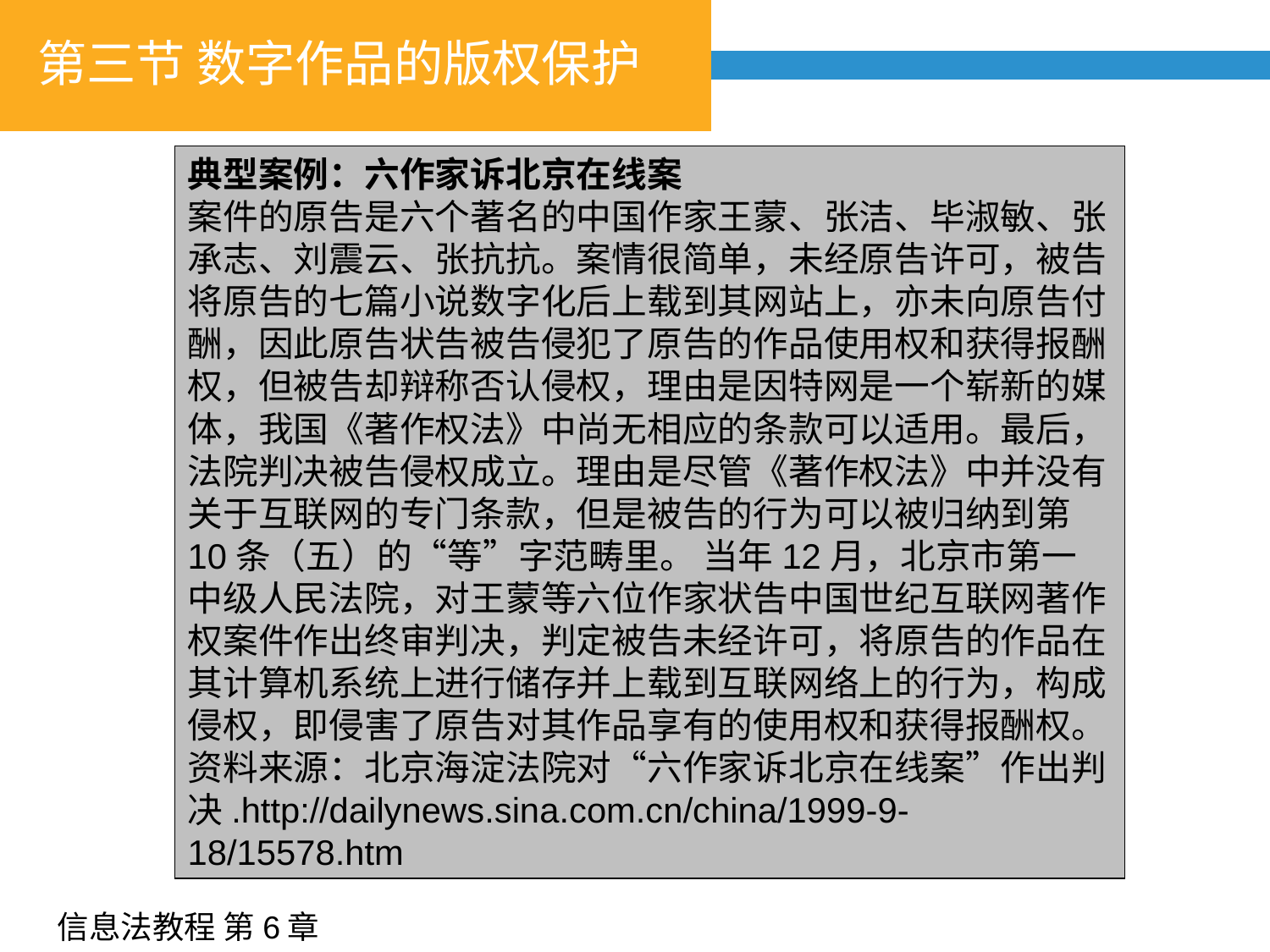

# 第三节 数字作品的版权保护
典型案例：六作家诉北京在线案
案件的原告是六个著名的中国作家王蒙、张洁、毕淑敏、张承志、刘震云、张抗抗。案情很简单，未经原告许可，被告将原告的七篇小说数字化后上载到其网站上，亦未向原告付酬，因此原告状告被告侵犯了原告的作品使用权和获得报酬权，但被告却辩称否认侵权，理由是因特网是一个崭新的媒体，我国《著作权法》中尚无相应的条款可以适用。最后，法院判决被告侵权成立。理由是尽管《著作权法》中并没有关于互联网的专门条款，但是被告的行为可以被归纳到第10条（五）的“等”字范畴里。 当年12月，北京市第一中级人民法院，对王蒙等六位作家状告中国世纪互联网著作权案件作出终审判决，判定被告未经许可，将原告的作品在其计算机系统上进行储存并上载到互联网络上的行为，构成侵权，即侵害了原告对其作品享有的使用权和获得报酬权。
资料来源：北京海淀法院对“六作家诉北京在线案”作出判决.http://dailynews.sina.com.cn/china/1999-9-18/15578.htm
信息法教程 第6章